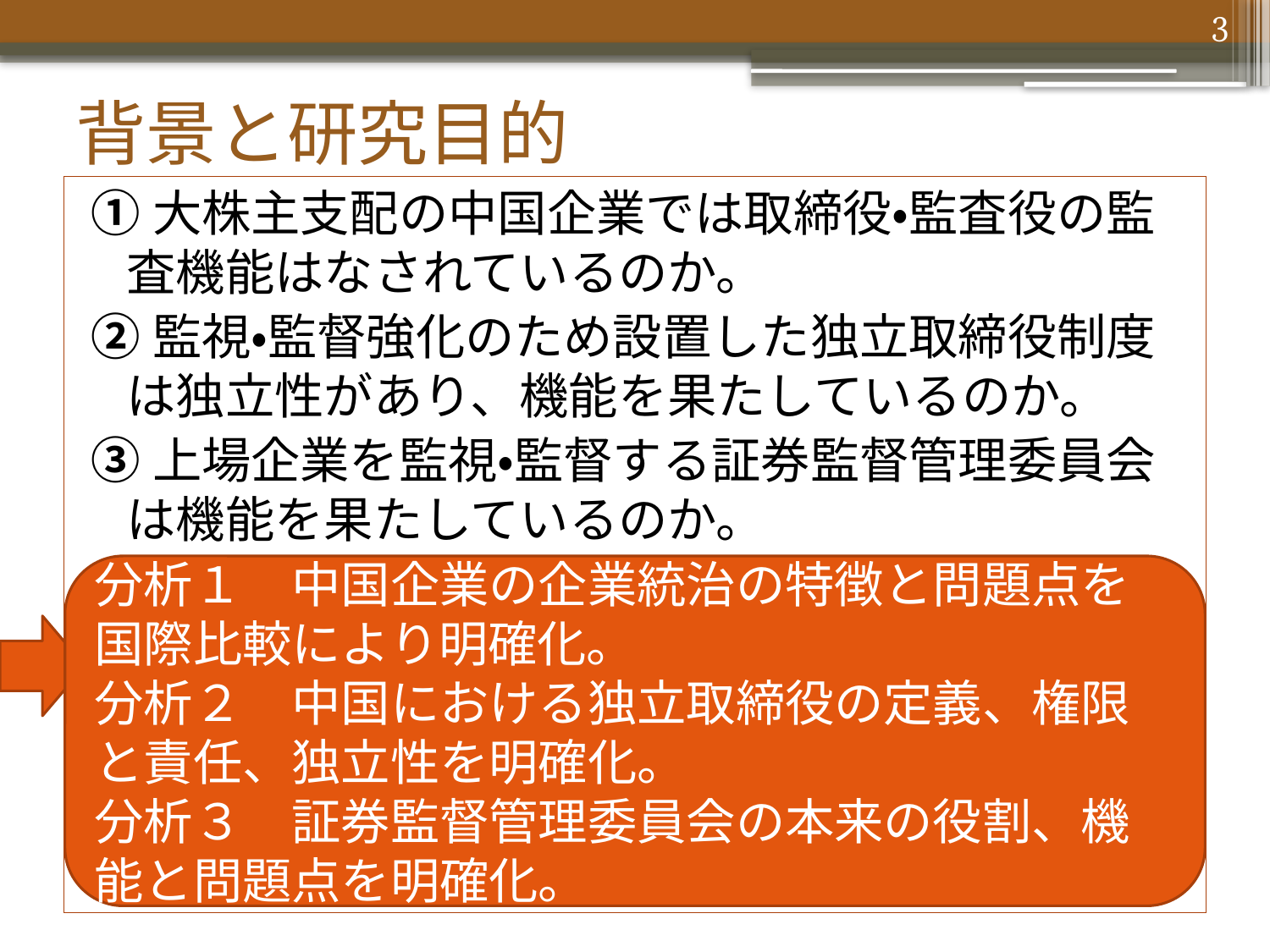

3
# 背景と研究目的
①大株主支配の中国企業では取締役・監査役の監査機能はなされているのか。
②監視・監督強化のため設置した独立取締役制度は独立性があり、機能を果たしているのか。
③上場企業を監視・監督する証券監督管理委員会は機能を果たしているのか。

分析１　中国企業の企業統治の特徴と問題点を国際比較により明確化。
分析２　中国における独立取締役の定義、権限と責任、独立性を明確化。
分析３　証券監督管理委員会の本来の役割、機能と問題点を明確化。